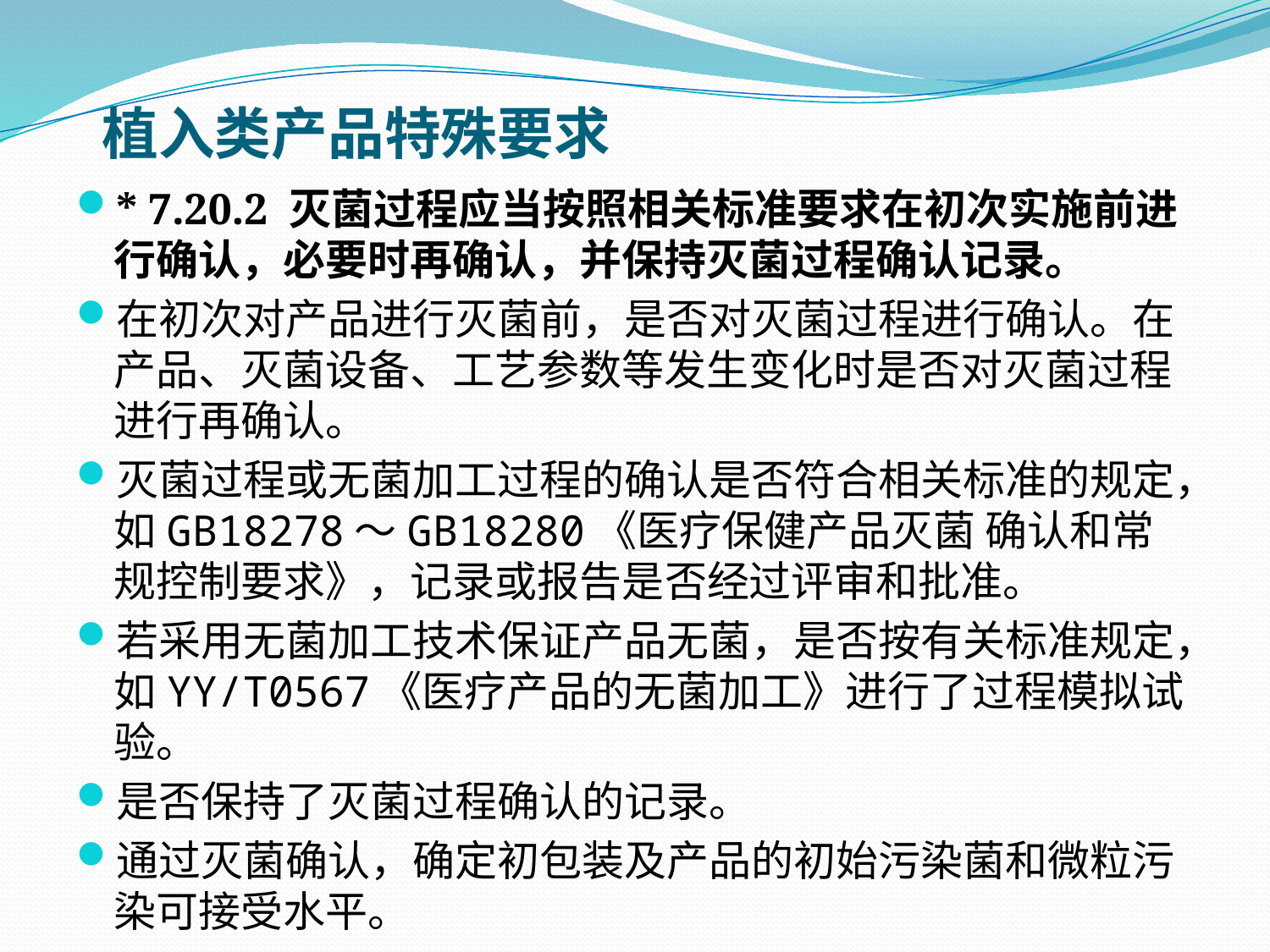

植入类产品特殊要求
* 7.20.2 灭菌过程应当按照相关标准要求在初次实施前进行确认，必要时再确认，并保持灭菌过程确认记录。
在初次对产品进行灭菌前，是否对灭菌过程进行确认。在产品、灭菌设备、工艺参数等发生变化时是否对灭菌过程进行再确认。
灭菌过程或无菌加工过程的确认是否符合相关标准的规定，如GB18278～GB18280《医疗保健产品灭菌 确认和常规控制要求》，记录或报告是否经过评审和批准。
若采用无菌加工技术保证产品无菌，是否按有关标准规定，如YY/T0567《医疗产品的无菌加工》进行了过程模拟试验。
是否保持了灭菌过程确认的记录。
通过灭菌确认，确定初包装及产品的初始污染菌和微粒污染可接受水平。